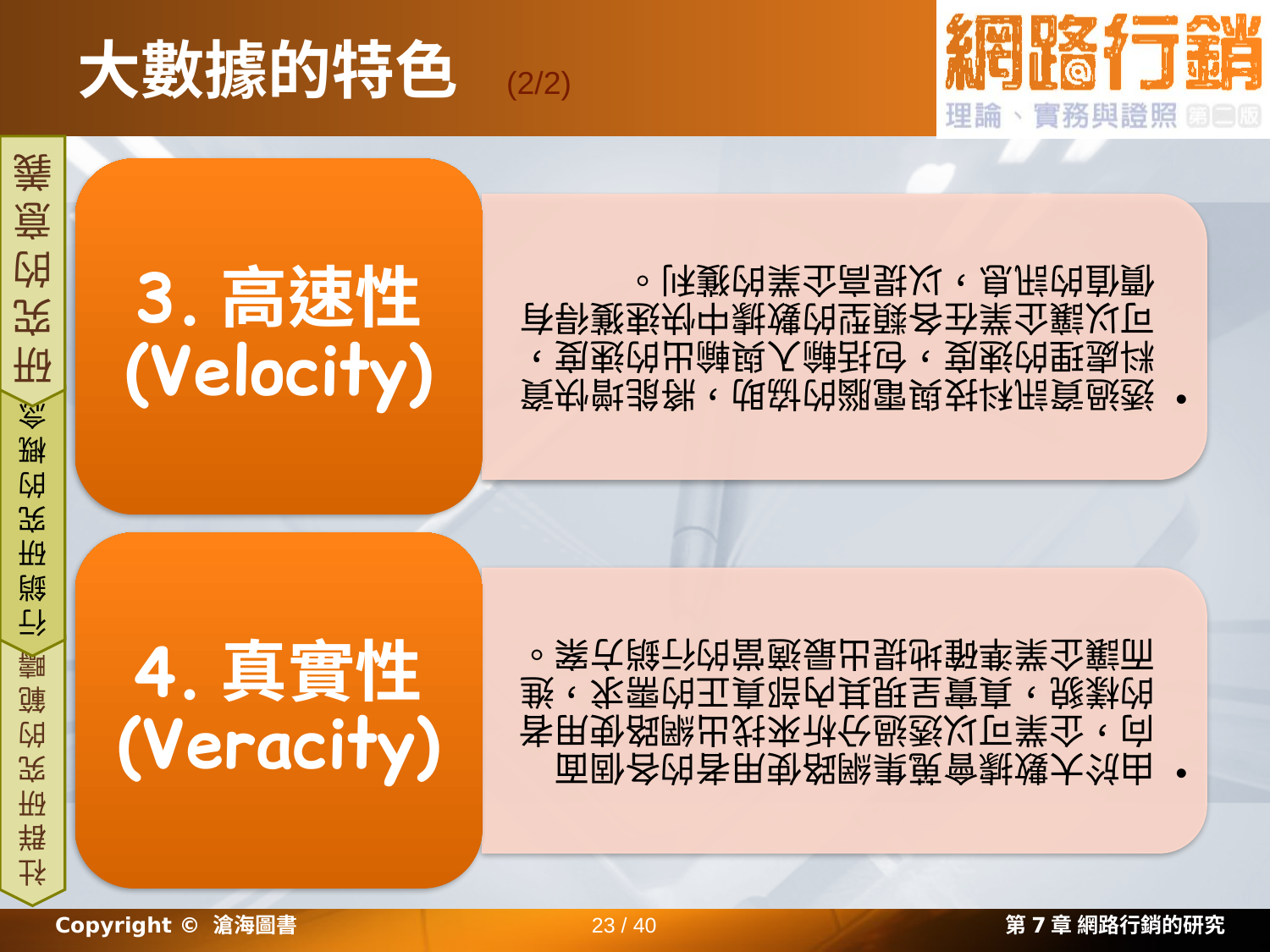

# 大數據的特色
(2/2)
透過資訊科技與電腦的協助，將能增快資料處理的速度，包括輸入與輸出的速度，可以讓企業在各類型的數據中快速獲得有價值的訊息，以提高企業的獲利。
3.高速性 (Velocity)
由於大數據會蒐集網路使用者的各個面向，企業可以透過分析來找出網路使用者的樣貌，真實呈現其內部真正的需求，進而讓企業準確地提出最適當的行銷方案。
4.真實性 (Veracity)
研究的意義
行銷研究的概念
社群研究的範疇
Copyright © 滄海圖書
23 / 40
第7章 網路行銷的研究